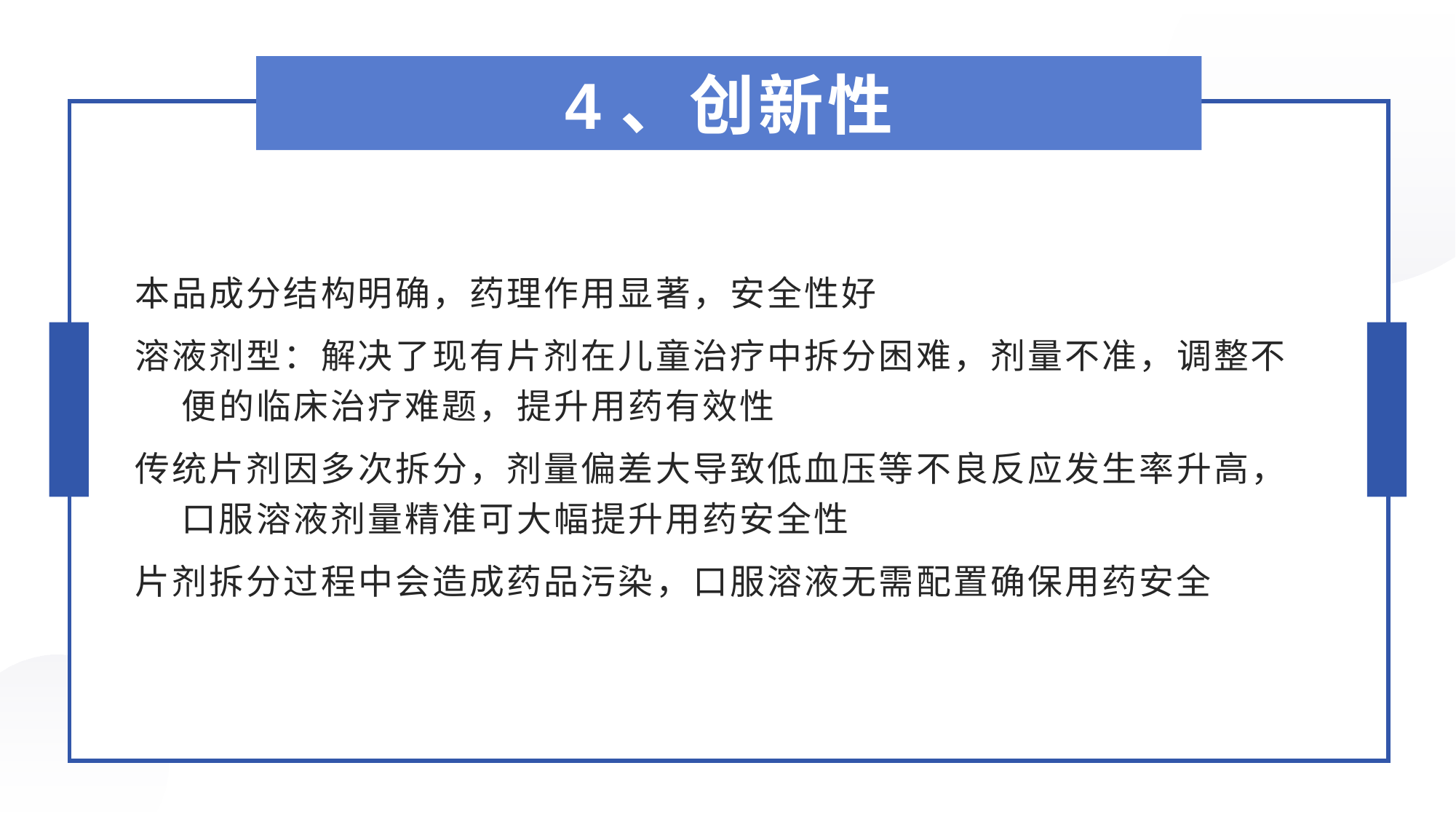

4、创新性

本品成分结构明确，药理作用显著，安全性好
溶液剂型：解决了现有片剂在儿童治疗中拆分困难，剂量不准，调整不便的临床治疗难题，提升用药有效性
传统片剂因多次拆分，剂量偏差大导致低血压等不良反应发生率升高，口服溶液剂量精准可大幅提升用药安全性
片剂拆分过程中会造成药品污染，口服溶液无需配置确保用药安全